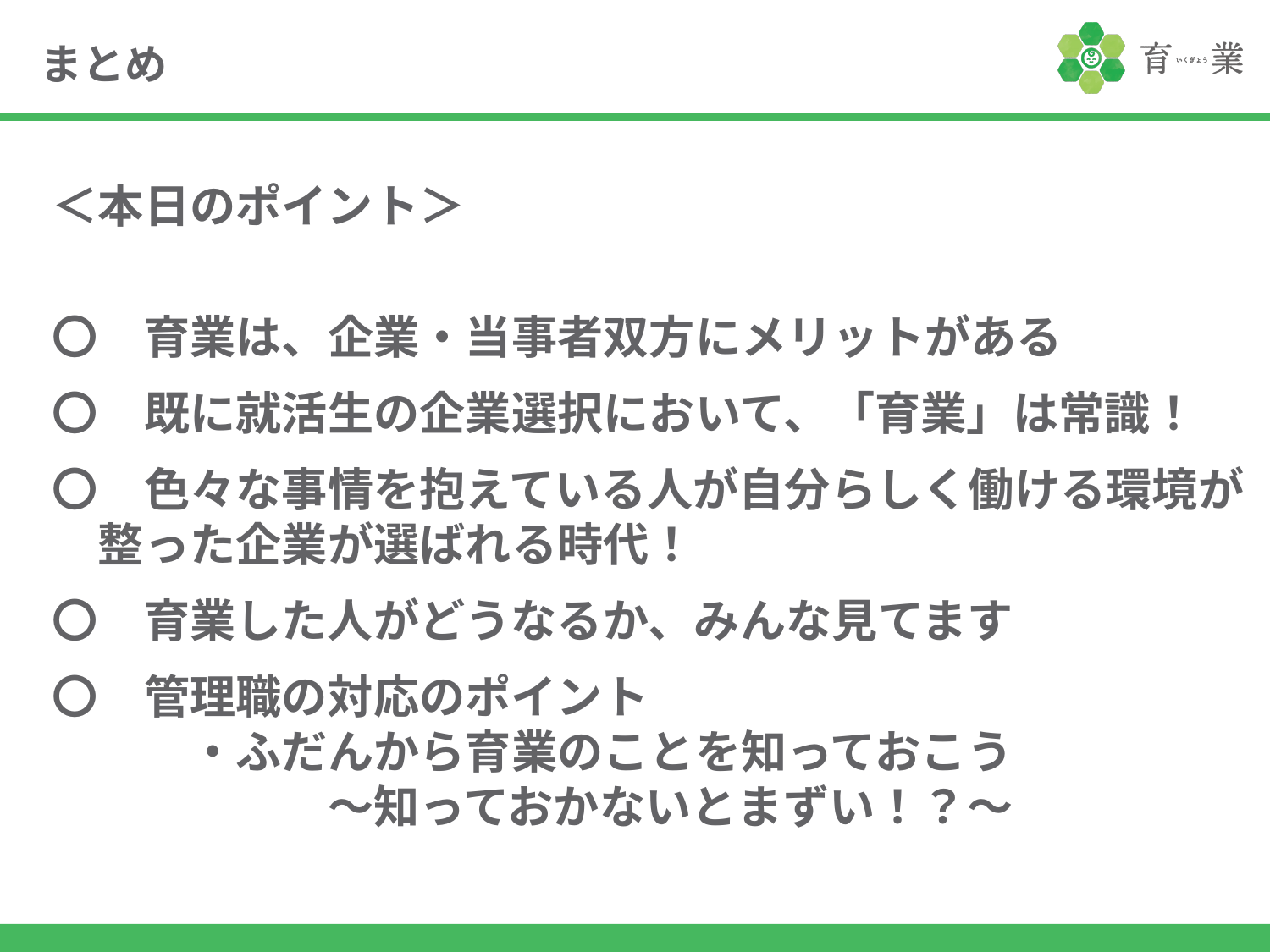

まとめ
＜本日のポイント＞

〇　育業は、企業・当事者双方にメリットがある
〇　既に就活生の企業選択において、「育業」は常識！
〇　色々な事情を抱えている人が自分らしく働ける環境が
　整った企業が選ばれる時代！
〇　育業した人がどうなるか、みんな見てます
〇　管理職の対応のポイント
　　　・ふだんから育業のことを知っておこう
　　　　　　～知っておかないとまずい！？～